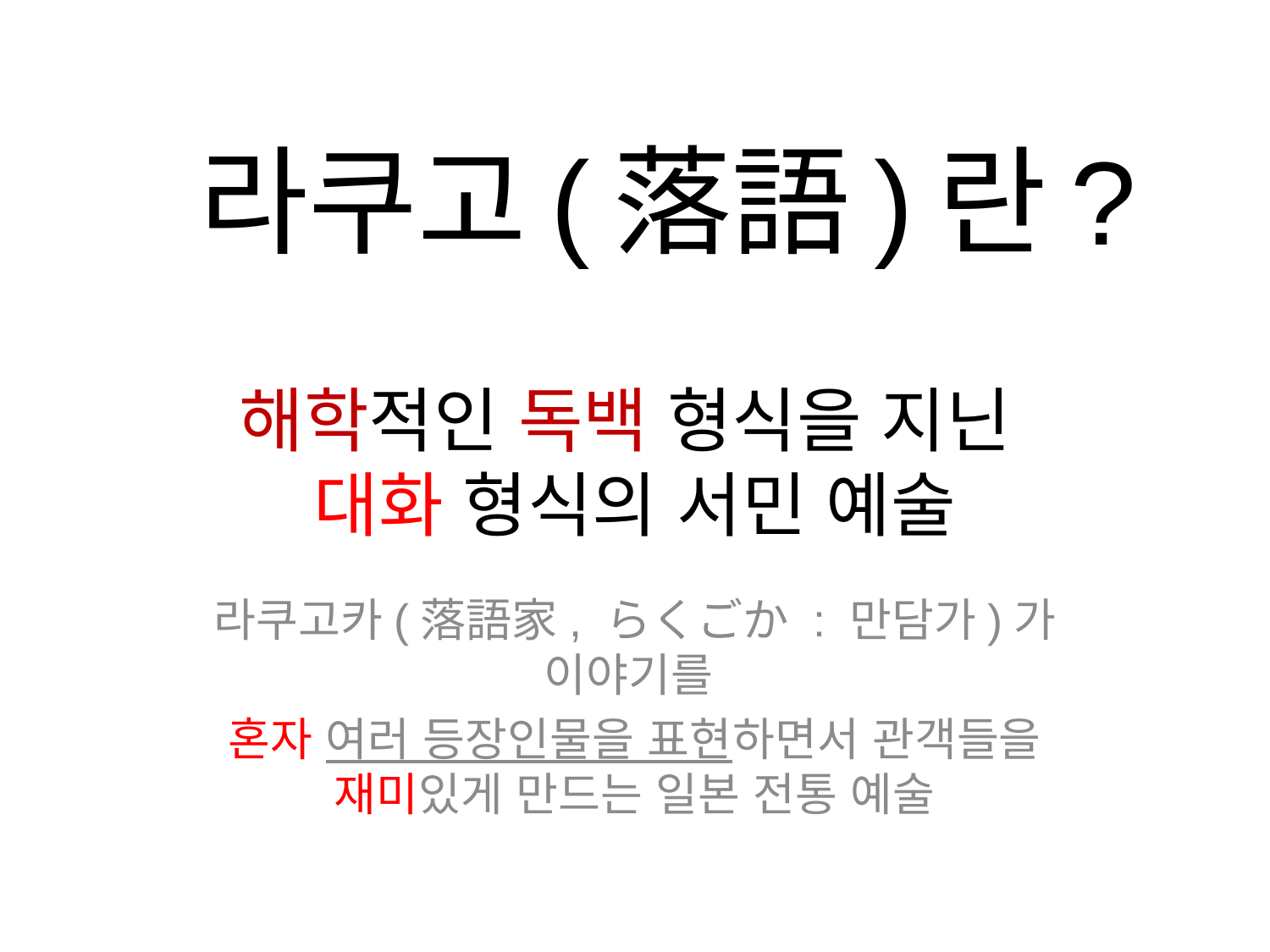

# 라쿠고(落語)란?
해학적인 독백 형식을 지닌
대화 형식의 서민 예술

라쿠고카(落語家, らくごか : 만담가)가 이야기를
혼자 여러 등장인물을 표현하면서 관객들을 재미있게 만드는 일본 전통 예술